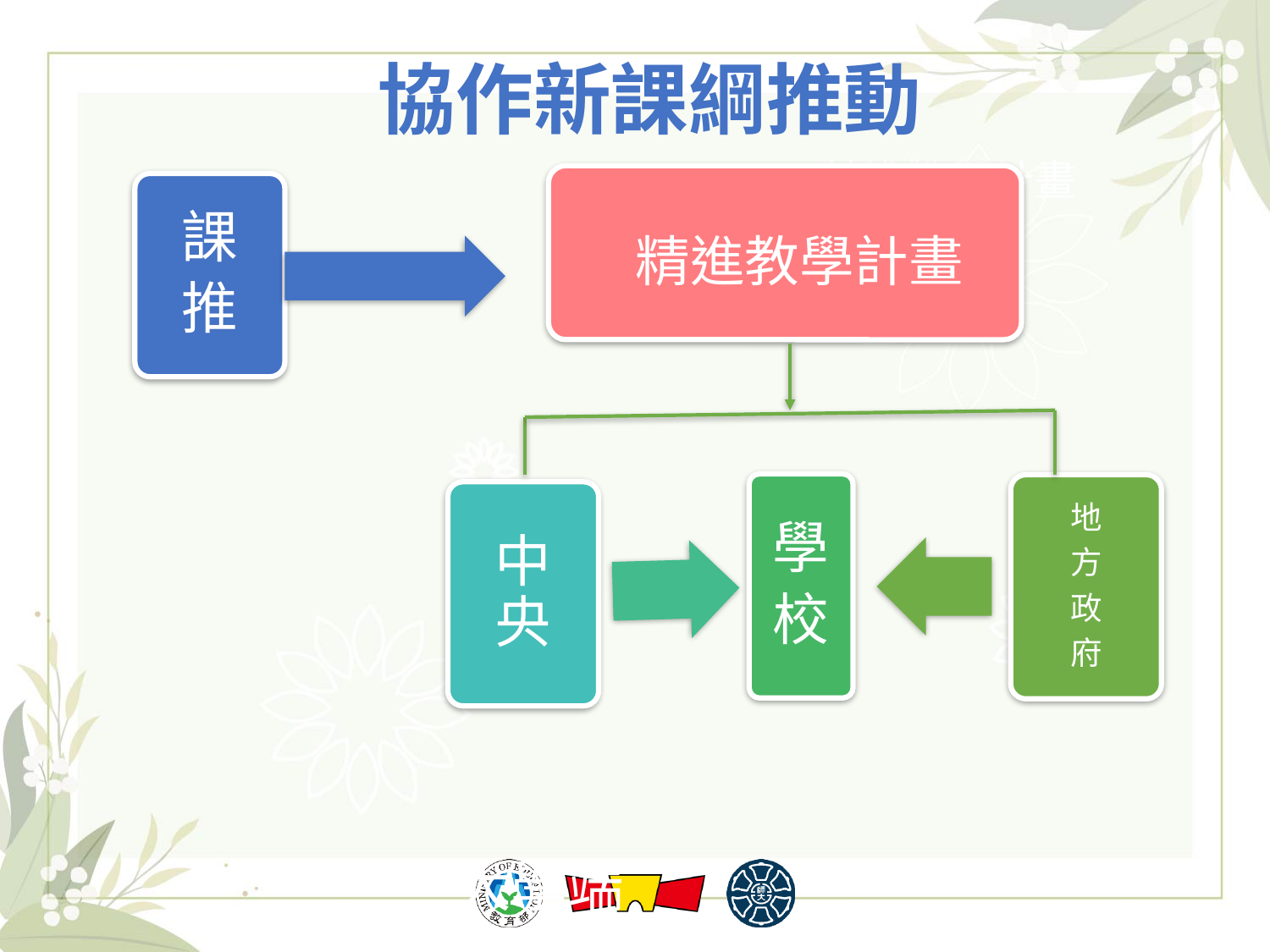

# 協作新課綱推動

精進教學計畫
精進教學計畫
課
推

學
校
地
方
政
府
中央

大學端